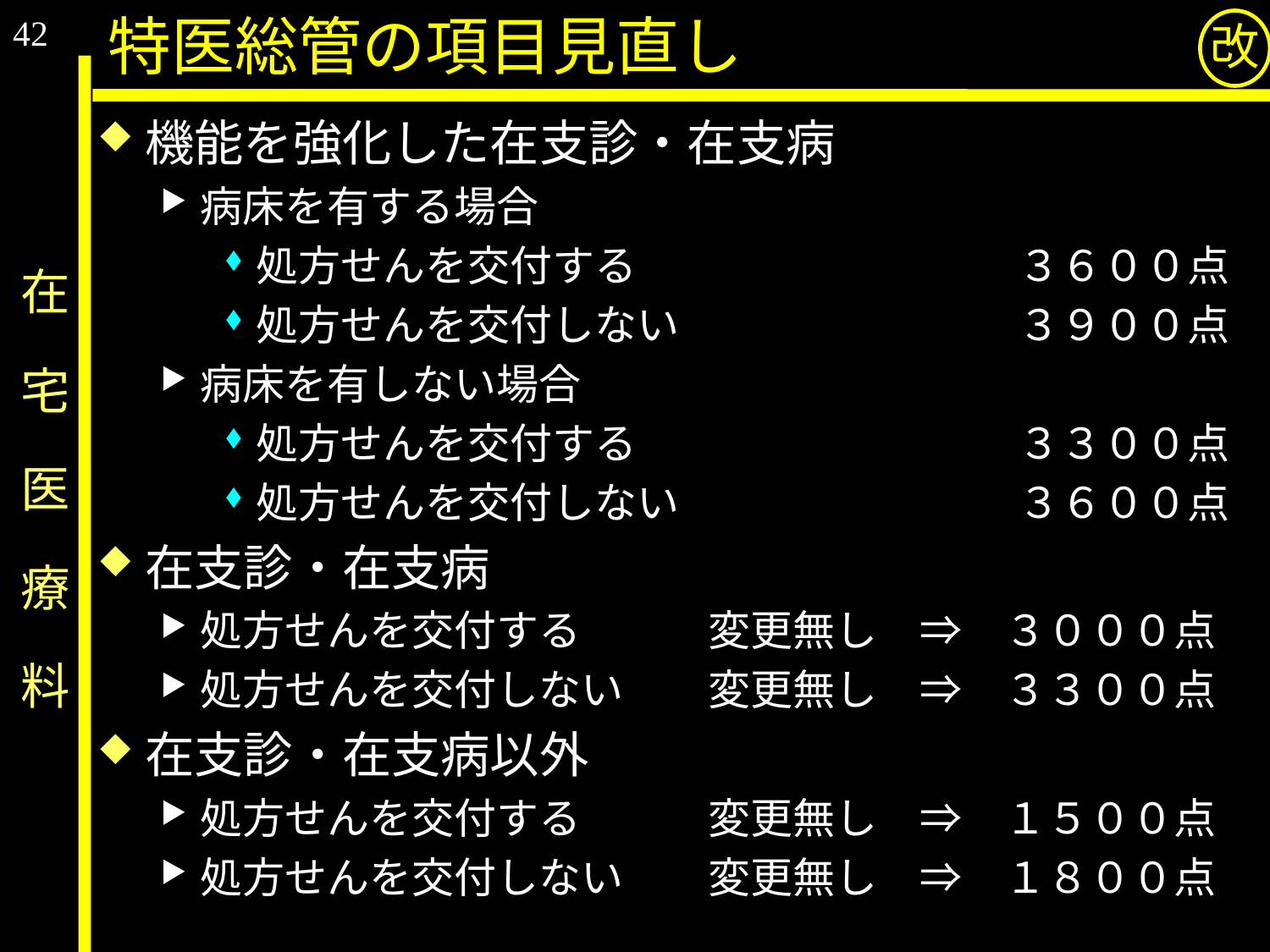

42
特医総管の項目見直し
改

機能を強化した在支診・在支病
病床を有する場合
処方せんを交付する　　　　　　　　　３６００点
処方せんを交付しない　　　　　　　　３９００点
病床を有しない場合
処方せんを交付する　　　　　　　　　３３００点
処方せんを交付しない　　　　　　　　３６００点
在支診・在支病
処方せんを交付する　　　変更無し　⇒　３０００点
処方せんを交付しない　　変更無し　⇒　３３００点
在支診・在支病以外
処方せんを交付する　　　変更無し　⇒　１５００点
処方せんを交付しない　　変更無し　⇒　１８００点
# 在　宅　医　療　料